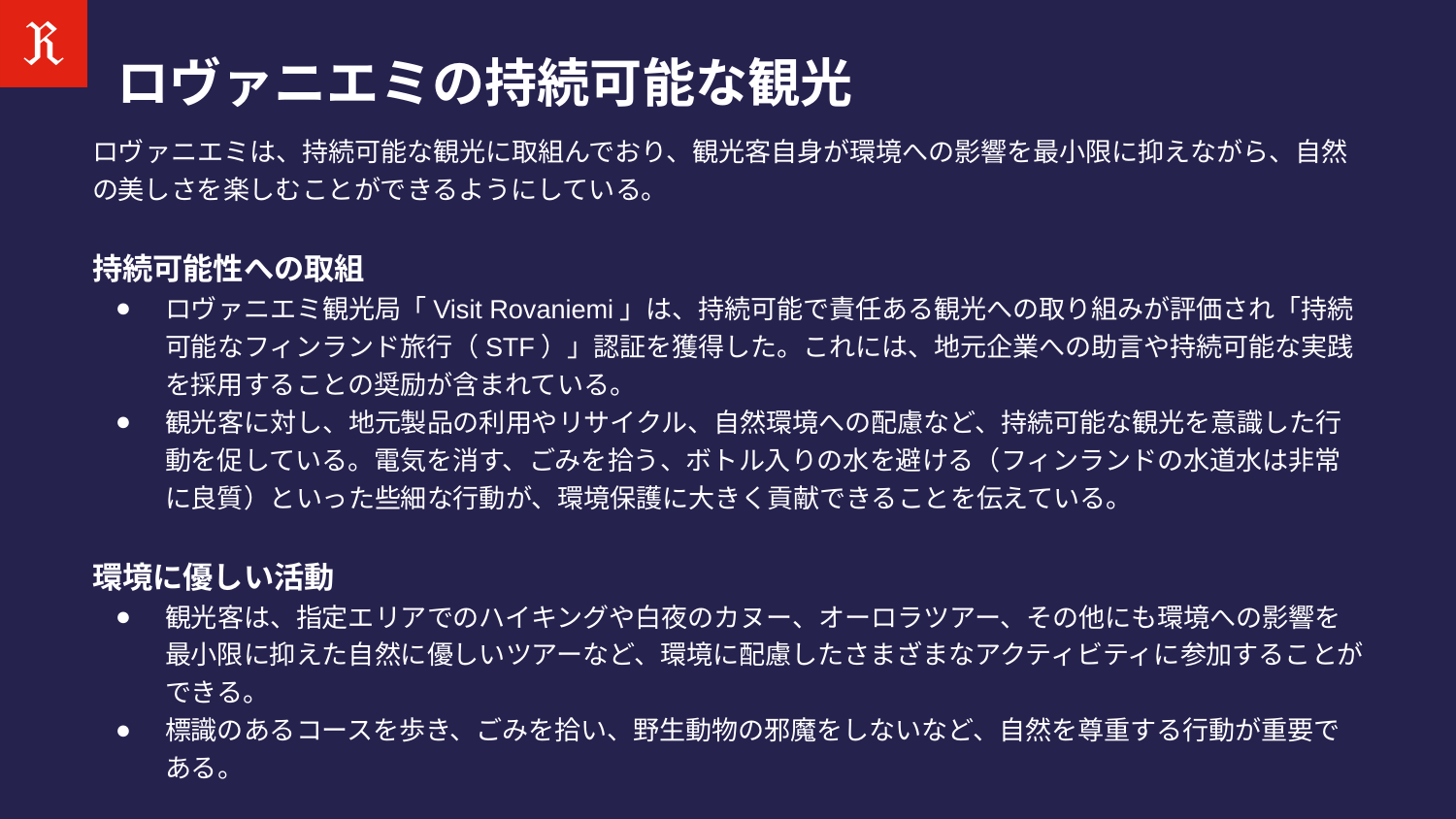

ロヴァニエミの持続可能な観光
ロヴァニエミは、持続可能な観光に取組んでおり、観光客自身が環境への影響を最小限に抑えながら、自然の美しさを楽しむことができるようにしている。

持続可能性への取組
ロヴァニエミ観光局「Visit Rovaniemi」は、持続可能で責任ある観光への取り組みが評価され「持続可能なフィンランド旅行（STF）」認証を獲得した。これには、地元企業への助言や持続可能な実践を採用することの奨励が含まれている。
観光客に対し、地元製品の利用やリサイクル、自然環境への配慮など、持続可能な観光を意識した行動を促している。電気を消す、ごみを拾う、ボトル入りの水を避ける（フィンランドの水道水は非常に良質）といった些細な行動が、環境保護に大きく貢献できることを伝えている。

環境に優しい活動
観光客は、指定エリアでのハイキングや白夜のカヌー、オーロラツアー、その他にも環境への影響を最小限に抑えた自然に優しいツアーなど、環境に配慮したさまざまなアクティビティに参加することができる。
標識のあるコースを歩き、ごみを拾い、野生動物の邪魔をしないなど、自然を尊重する行動が重要である。